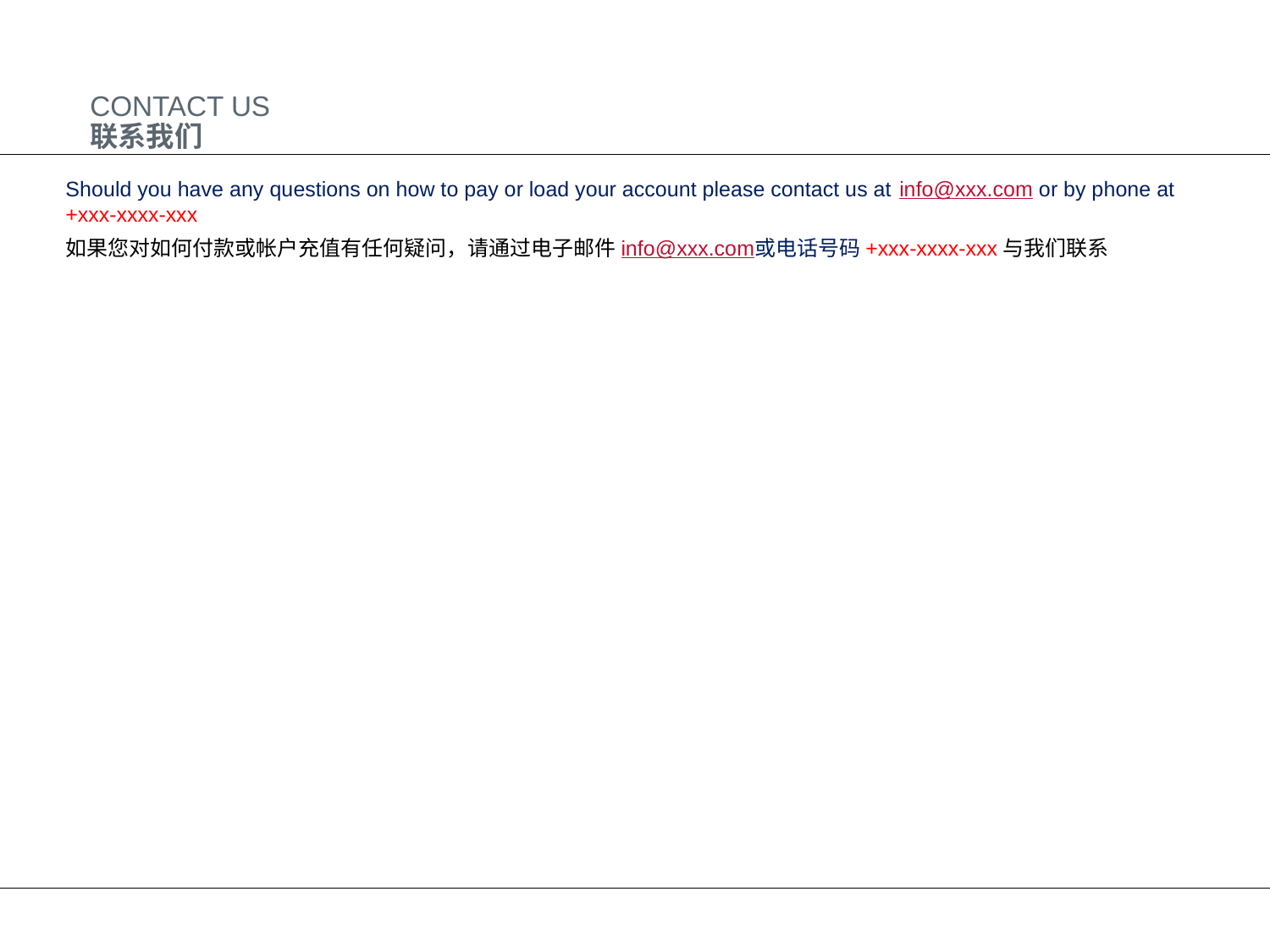

CONTACT US
联系我们
Should you have any questions on how to pay or load your account please contact us at info@xxx.com or by phone at +xxx-xxxx-xxx
如果您对如何付款或帐户充值有任何疑问，请通过电子邮件info@xxx.com或电话号码+xxx-xxxx-xxx与我们联系